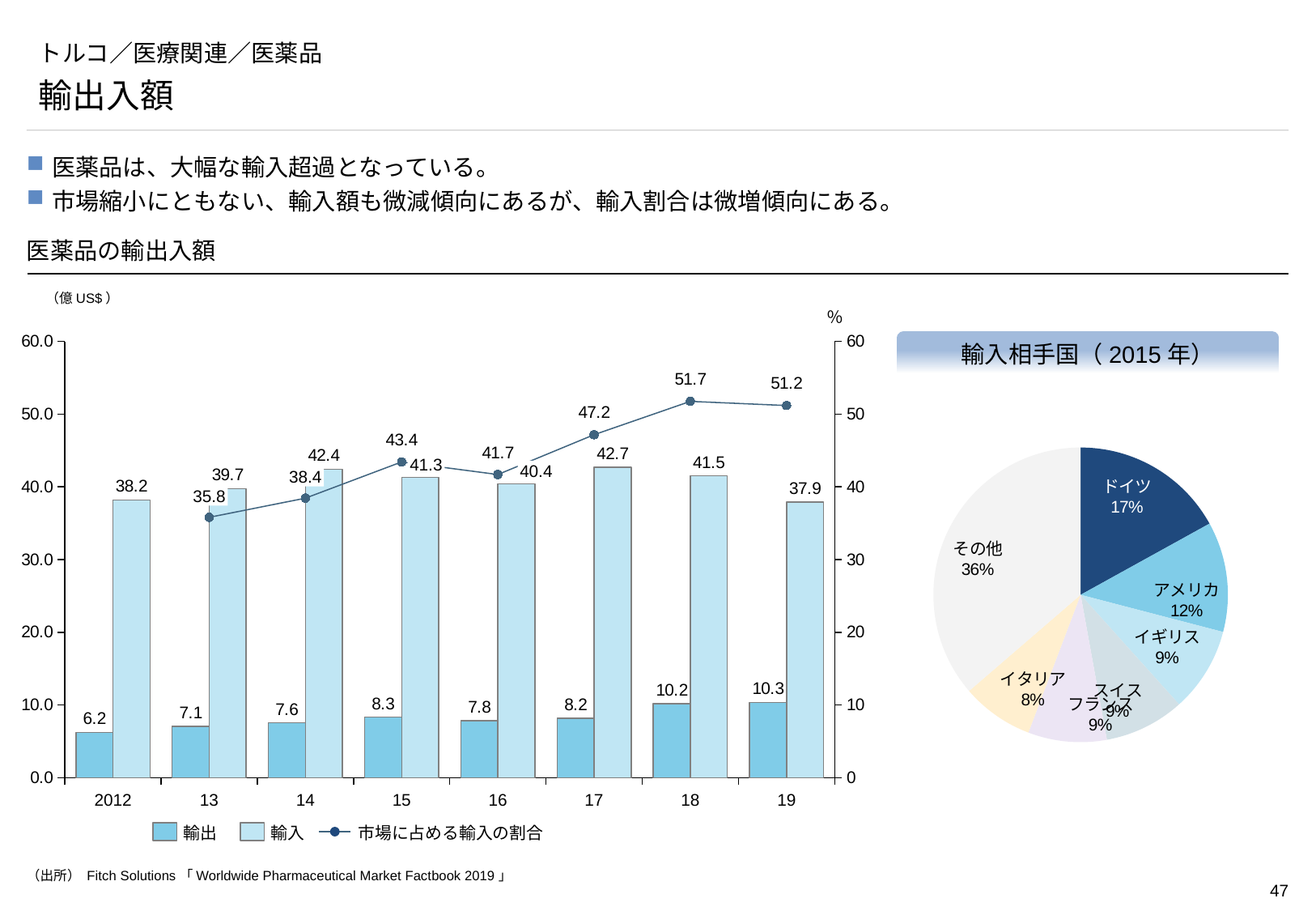

# トルコ／医療関連／医薬品
輸出入額
医薬品は、大幅な輸入超過となっている。
市場縮小にともない、輸入額も微減傾向にあるが、輸入割合は微増傾向にある。
医薬品の輸出入額
（億US$）
％

### Chart

| Category |  |  |  |
|---|---|---|---|
輸入相手国（2015年）

### Chart

| Category | 列1 |
|---|---|
| ドイツ | 520971276.0 |
| アメリカ | 371113906.0 |
| イギリス | 284755056.0 |
| スイス | 270269711.0 |
| フランス | 265024398.0 |
| イタリア | 242834093.0 |
| その他 | 1114666484.0 |
41.3
40.4
38.4
35.8
2012
13
14
15
16
17
18
19
輸出
輸入
市場に占める輸入の割合

（出所） Fitch Solutions「Worldwide Pharmaceutical Market Factbook 2019」